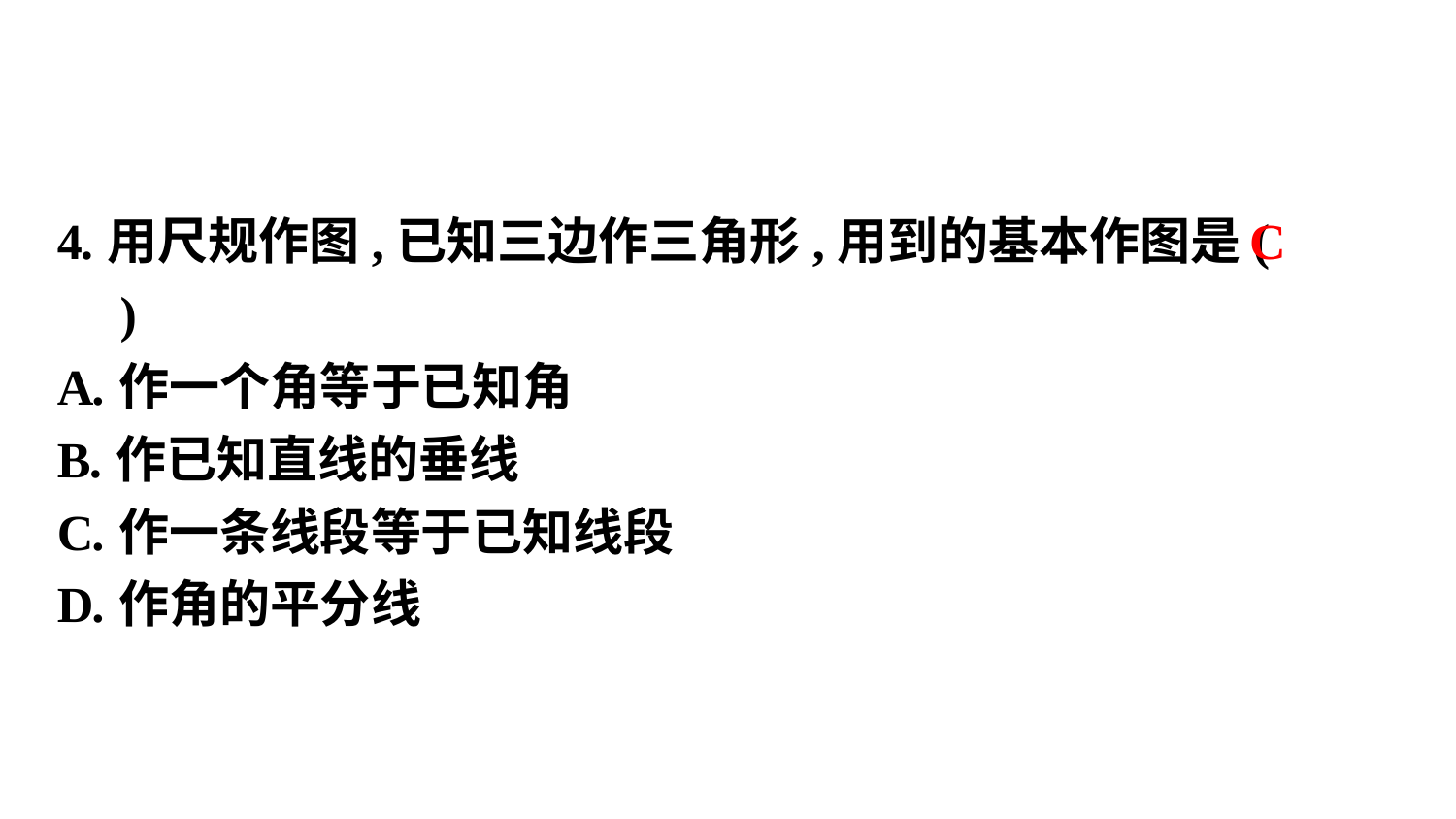

4.用尺规作图,已知三边作三角形,用到的基本作图是(　　)
A.作一个角等于已知角
B.作已知直线的垂线
C.作一条线段等于已知线段
D.作角的平分线
C